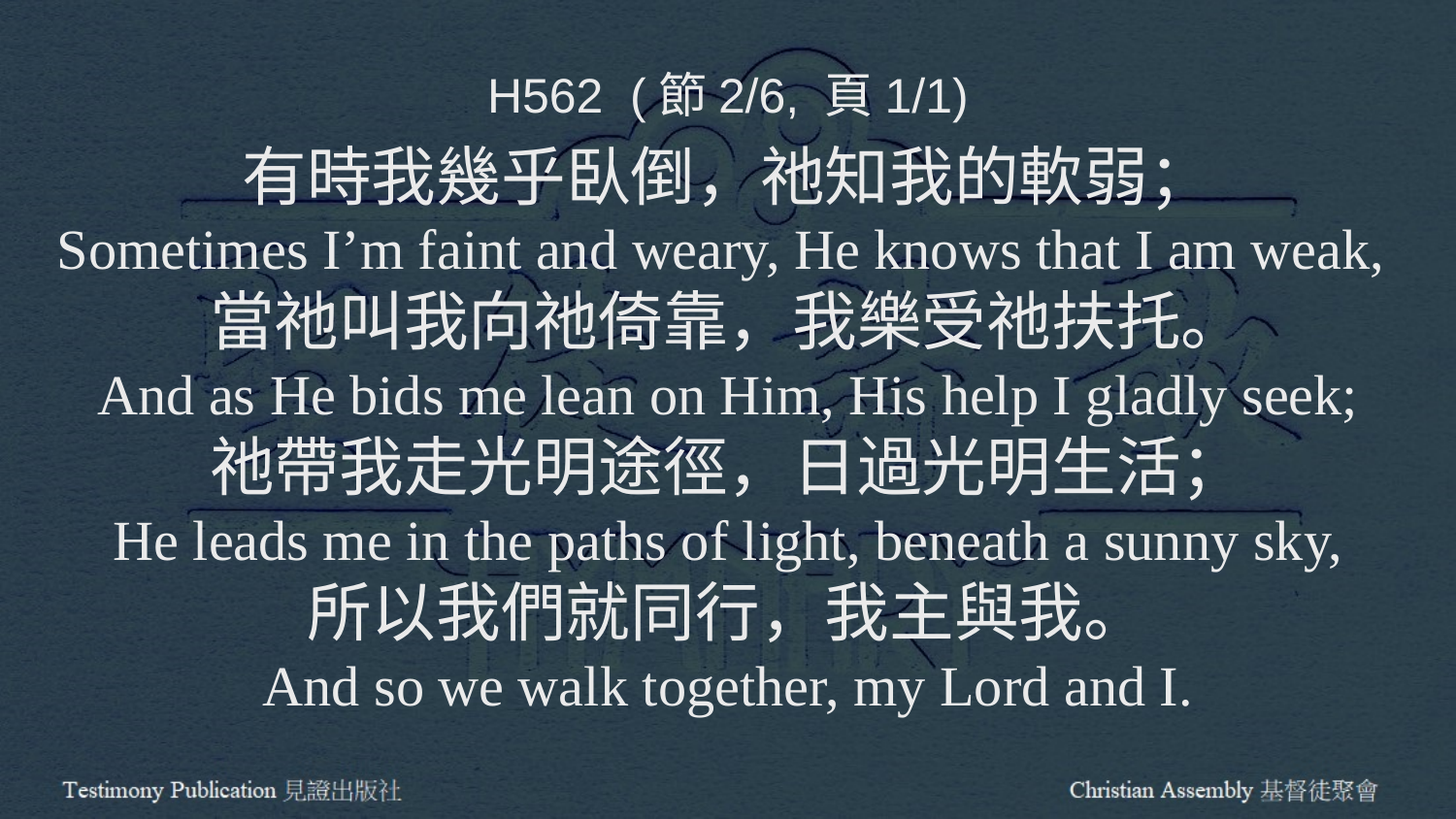

H562  (節2/6, 頁1/1)
有時我幾乎臥倒，祂知我的軟弱；
Sometimes I’m faint and weary, He knows that I am weak,
當祂叫我向祂倚靠，我樂受祂扶托。
And as He bids me lean on Him, His help I gladly seek;
祂帶我走光明途徑，日過光明生活；
He leads me in the paths of light, beneath a sunny sky,
所以我們就同行，我主與我。
And so we walk together, my Lord and I.